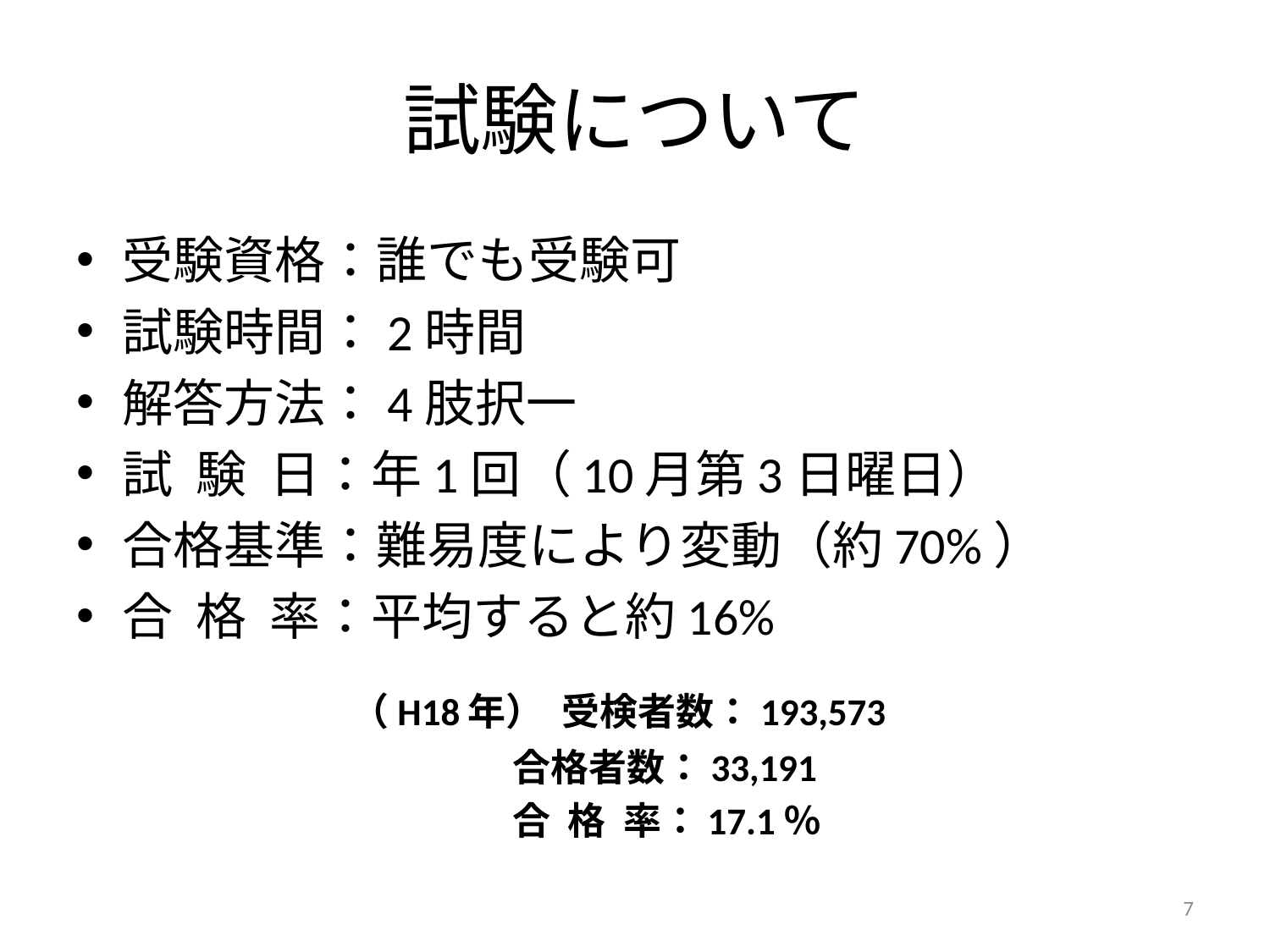

# 試験について
受験資格：誰でも受験可
試験時間：2時間
解答方法：4肢択一
試  験  日：年1回（10月第3日曜日）
合格基準：難易度により変動（約70%）
合  格  率：平均すると約16%

   　　　 	（H18年）  受検者数：193,573
　　　    　 　　　    	　 合格者数：33,191
　　　　　　　　   　	　 合  格  率：17.1％
7